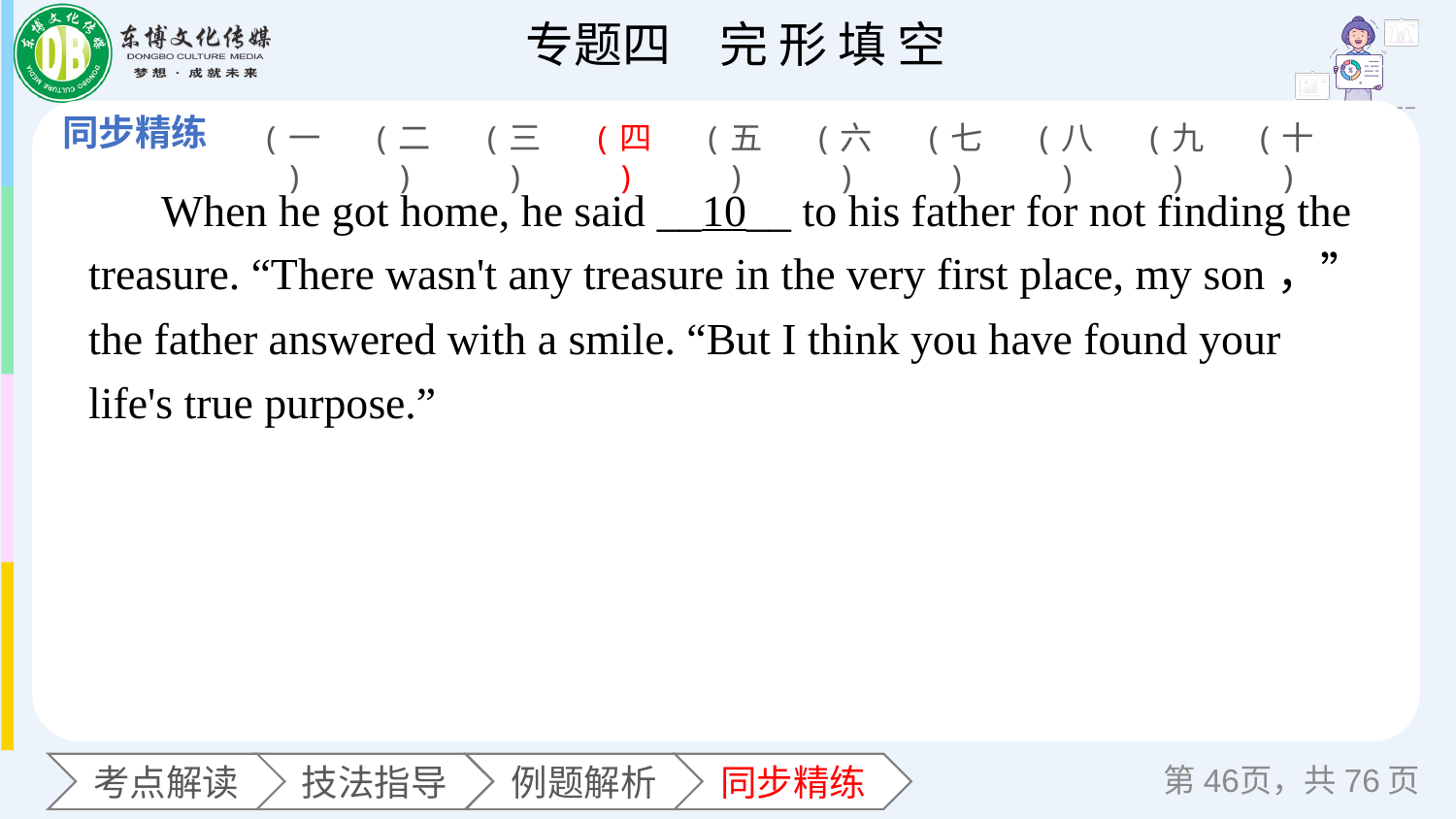

(一)
(二)
(三)
(四)
(五)
(六)
(七)
(八)
(九)
(十)
When he got home, he said __10__ to his father for not finding the treasure. “There wasn't any treasure in the very first place, my son，” the father answered with a smile. “But I think you have found your life's true purpose.”
第46页，共76页